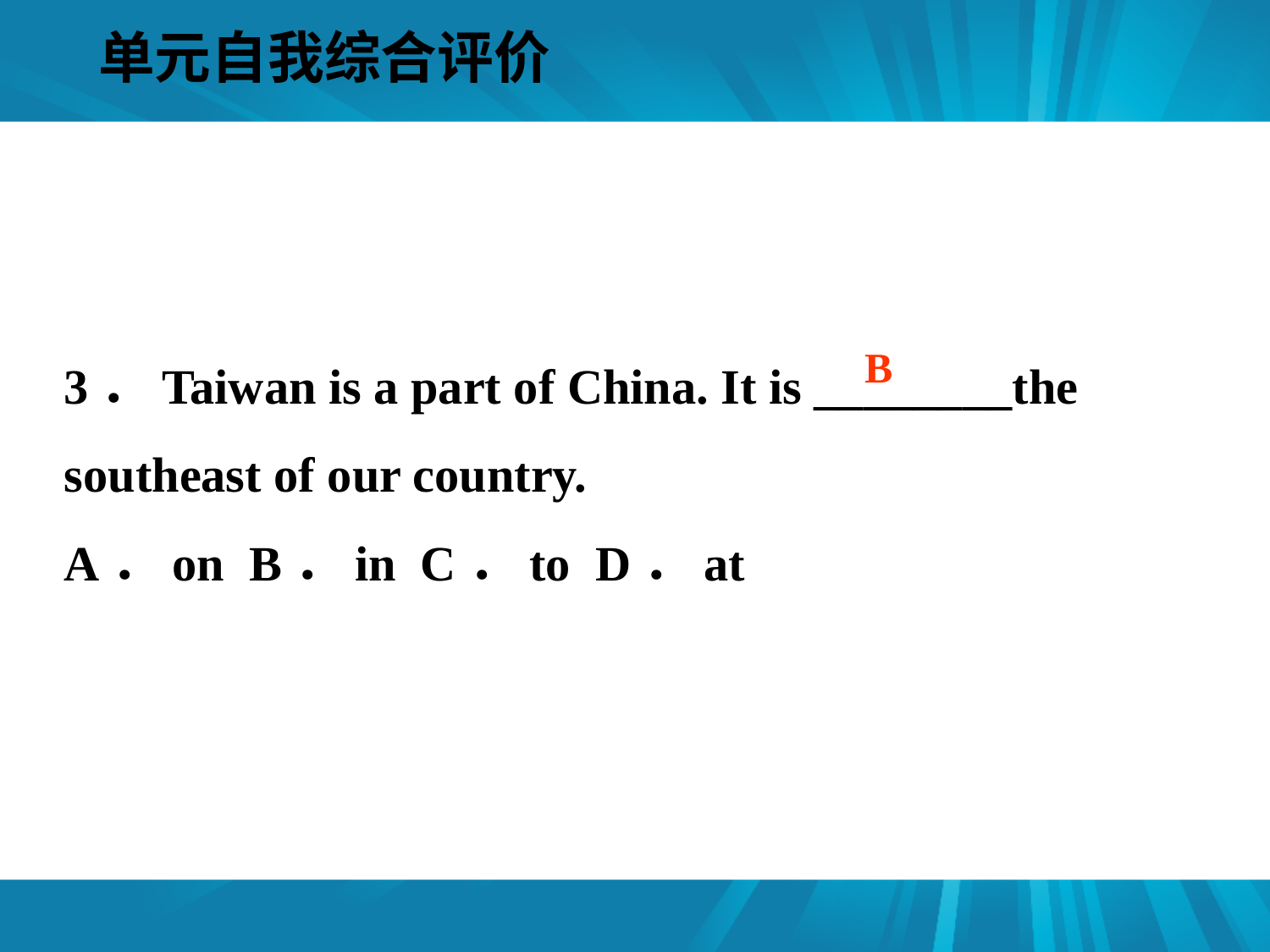

单元自我综合评价
#
3．Taiwan is a part of China. It is ________the southeast of our country.
A．on  B．in  C．to  D．at
B